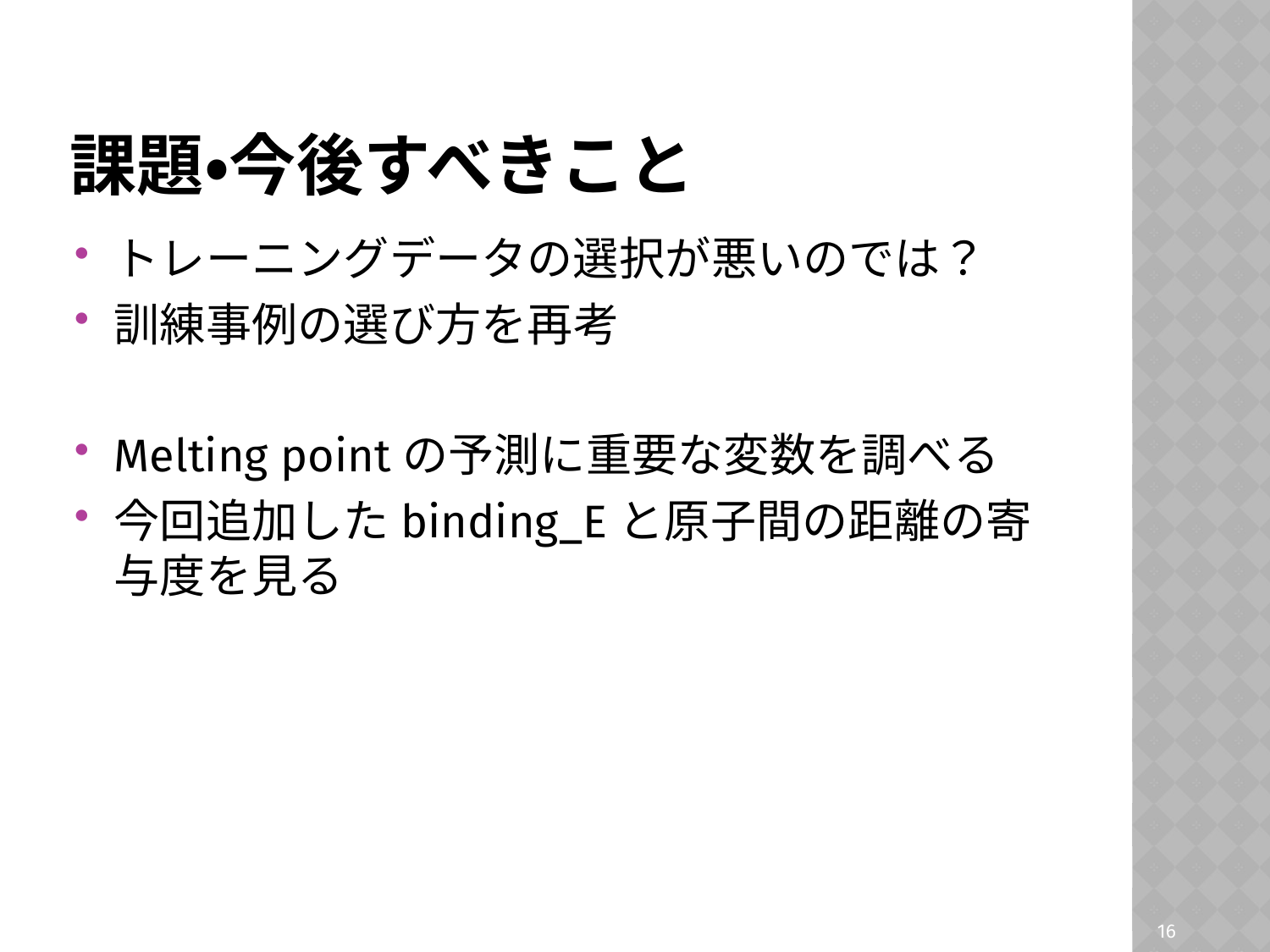

# 課題・今後すべきこと
トレーニングデータの選択が悪いのでは？
訓練事例の選び方を再考

Melting pointの予測に重要な変数を調べる
今回追加したbinding_Eと原子間の距離の寄与度を見る

16